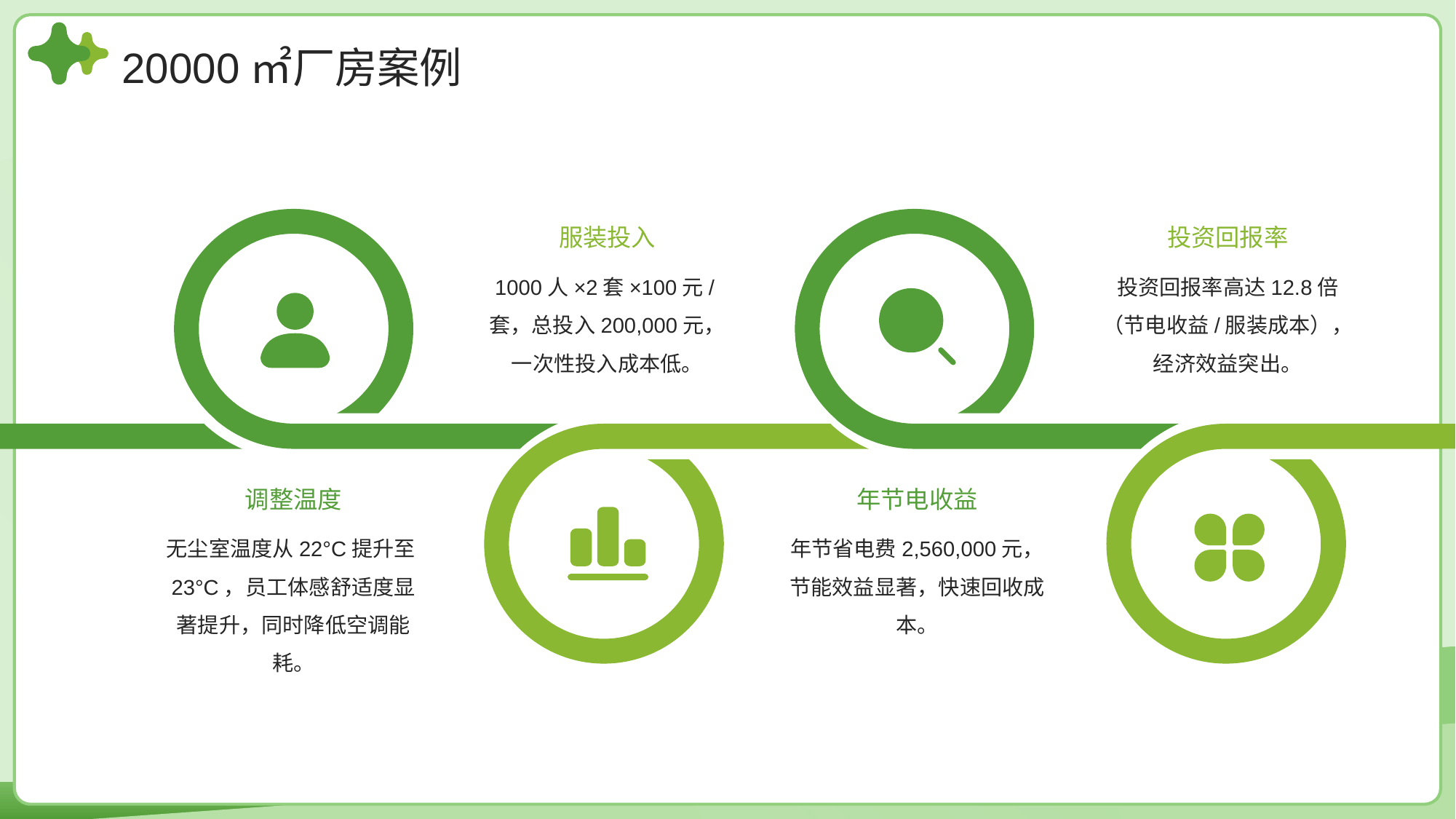

20000㎡厂房案例

服装投入
投资回报率
投资回报率高达12.8倍（节电收益/服装成本），经济效益突出。
1000人×2套×100元/套，总投入200,000元，一次性投入成本低。

调整温度
年节电收益

无尘室温度从22°C提升至23°C，员工体感舒适度显著提升，同时降低空调能耗。
年节省电费2,560,000元，节能效益显著，快速回收成本。